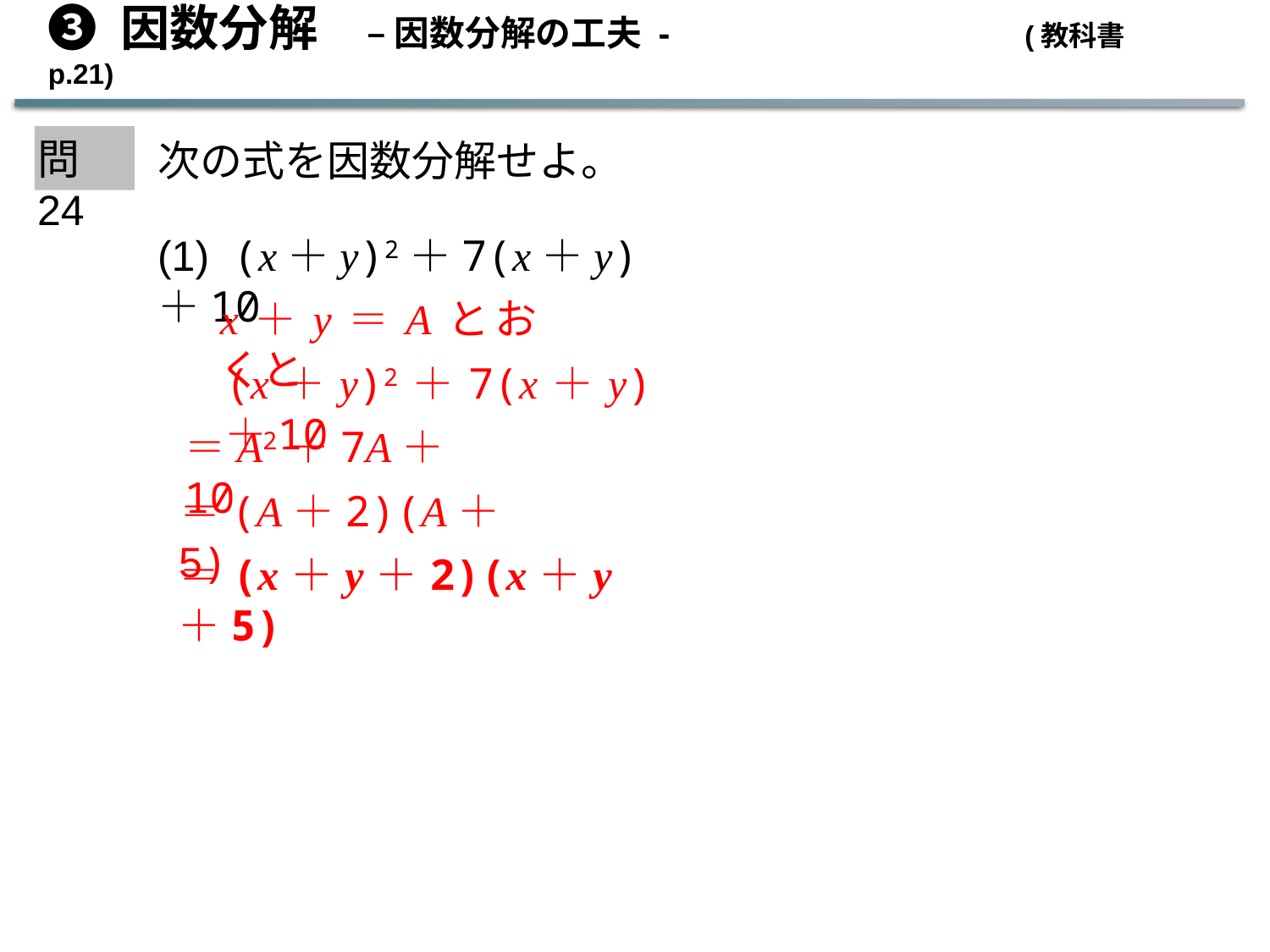

➌ 因数分解　– 因数分解の工夫 -			         (教科書 p.21)
問24

次の式を因数分解せよ。
(1)  (x＋y)2＋7(x＋y)＋10
x＋y＝Aとおくと
(x＋y)2＋7(x＋y)＋10
＝A2＋7A＋10
＝(A＋2)(A＋5)
＝(x＋y＋2)(x＋y＋5)